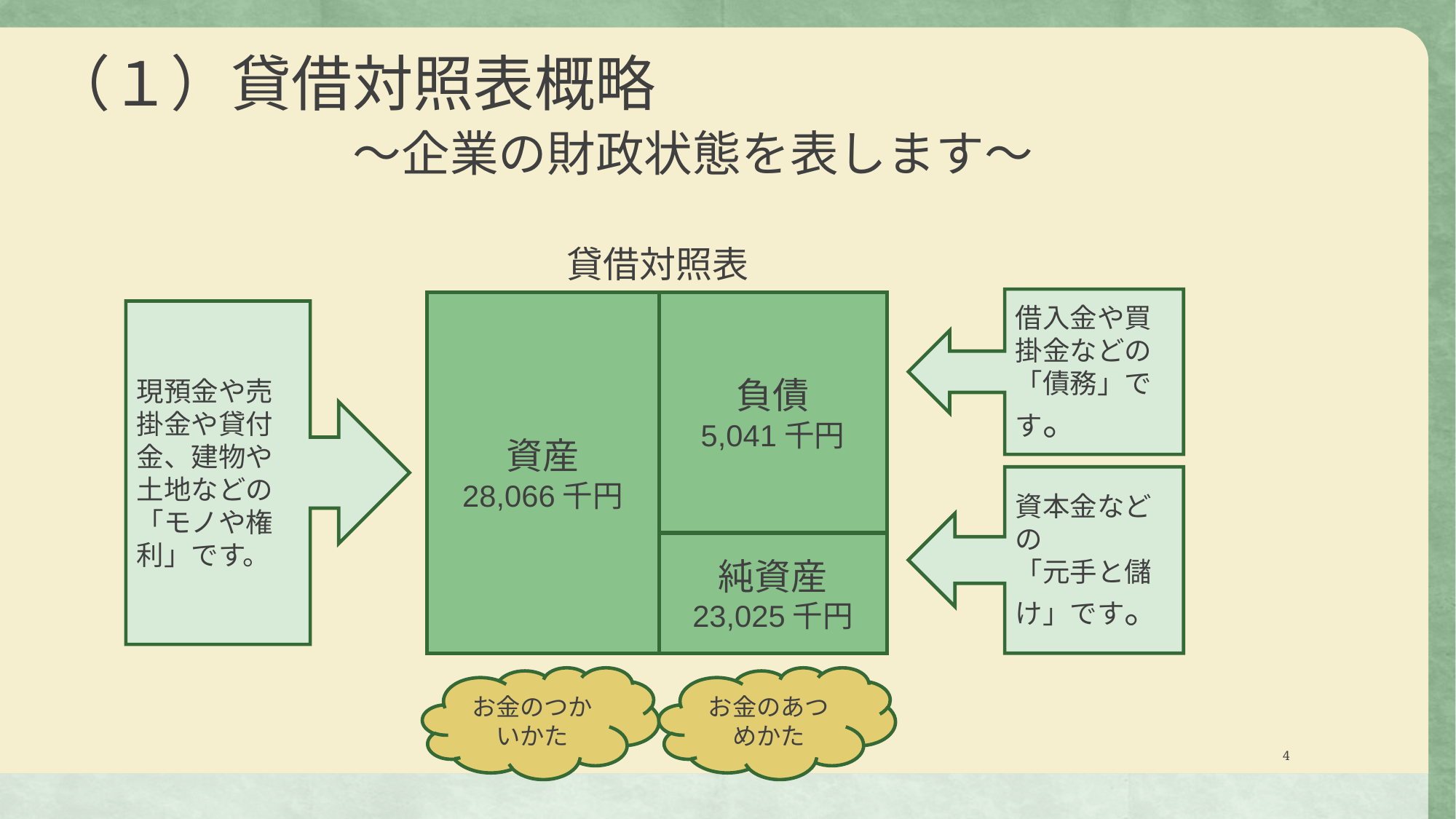

# （１）貸借対照表概略 　　　　　～企業の財政状態を表します～
貸借対照表
借入金や買掛金などの
「債務」です。
資産
28,066千円
負債
5,041千円
現預金や売掛金や貸付金、建物や土地などの
「モノや権利」です。
資本金などの
「元手と儲け」です。
純資産
23,025千円
お金のつかいかた
お金のあつめかた
4